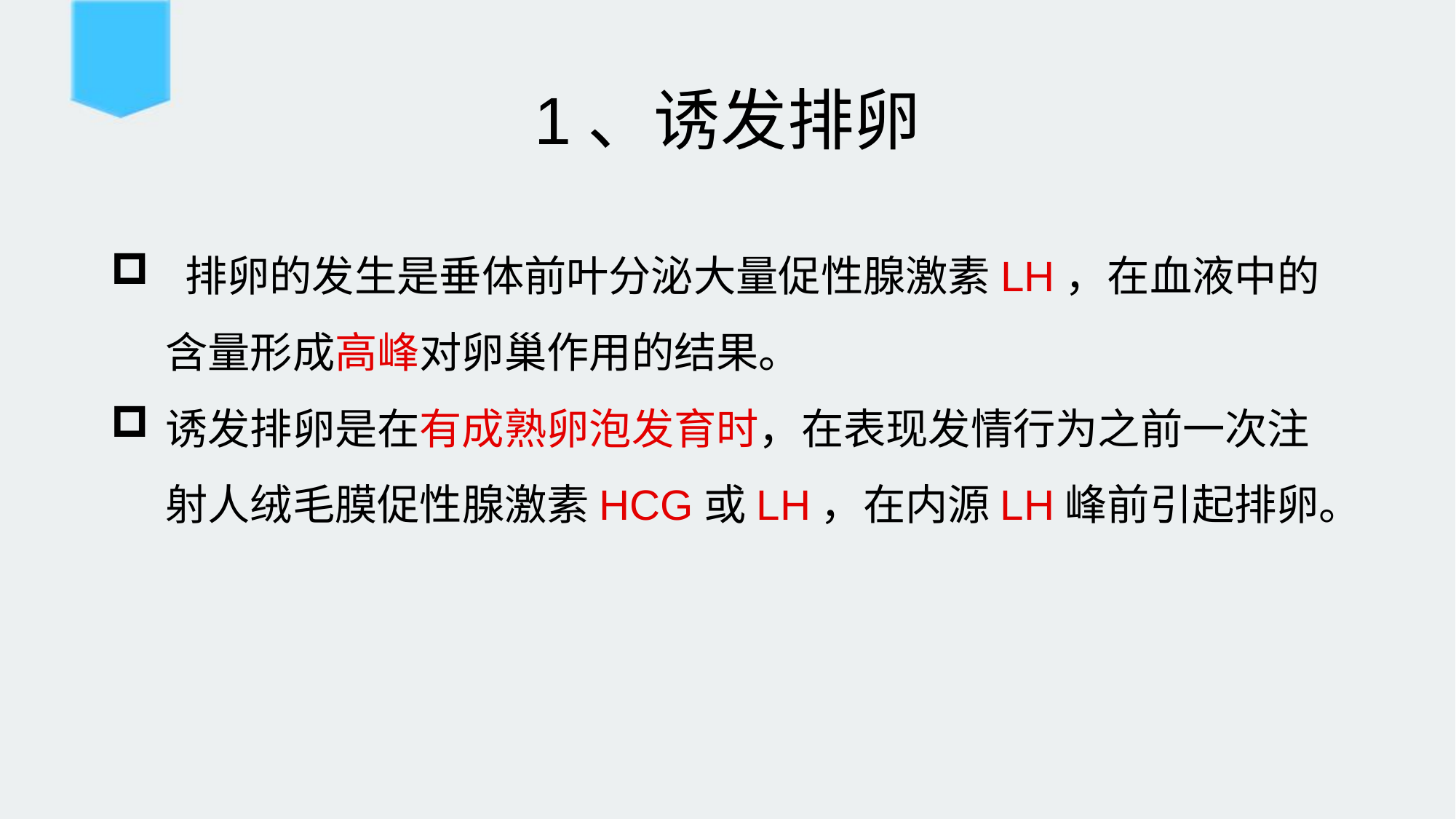

# 1、诱发排卵

 排卵的发生是垂体前叶分泌大量促性腺激素LH，在血液中的含量形成高峰对卵巢作用的结果。
诱发排卵是在有成熟卵泡发育时，在表现发情行为之前一次注射人绒毛膜促性腺激素HCG或LH，在内源LH峰前引起排卵。